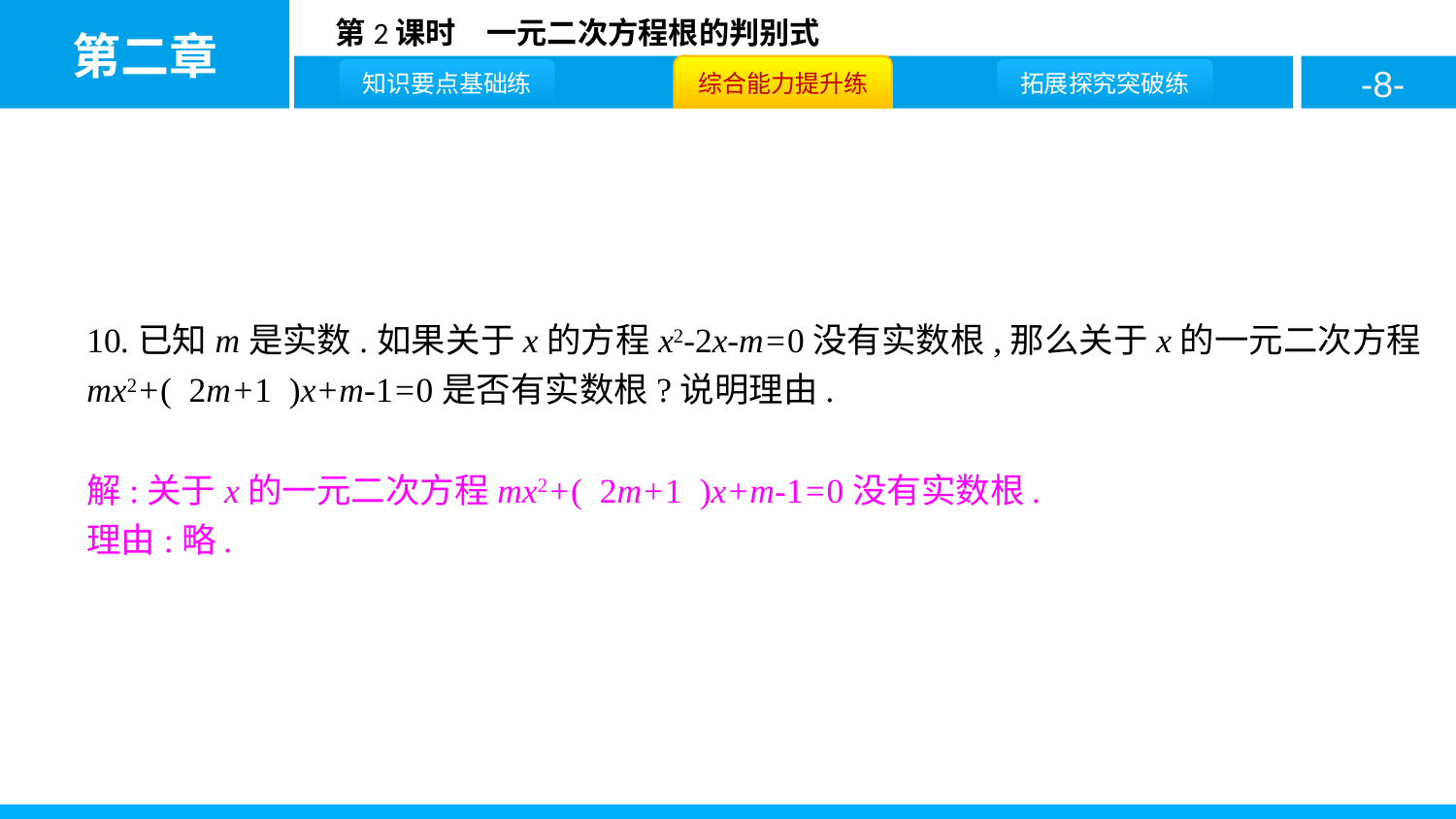

10.已知m是实数.如果关于x的方程x2-2x-m=0没有实数根,那么关于x的一元二次方程mx2+(  2m+1  )x+m-1=0是否有实数根?说明理由.
解:关于x的一元二次方程mx2+(  2m+1  )x+m-1=0没有实数根.
理由:略.